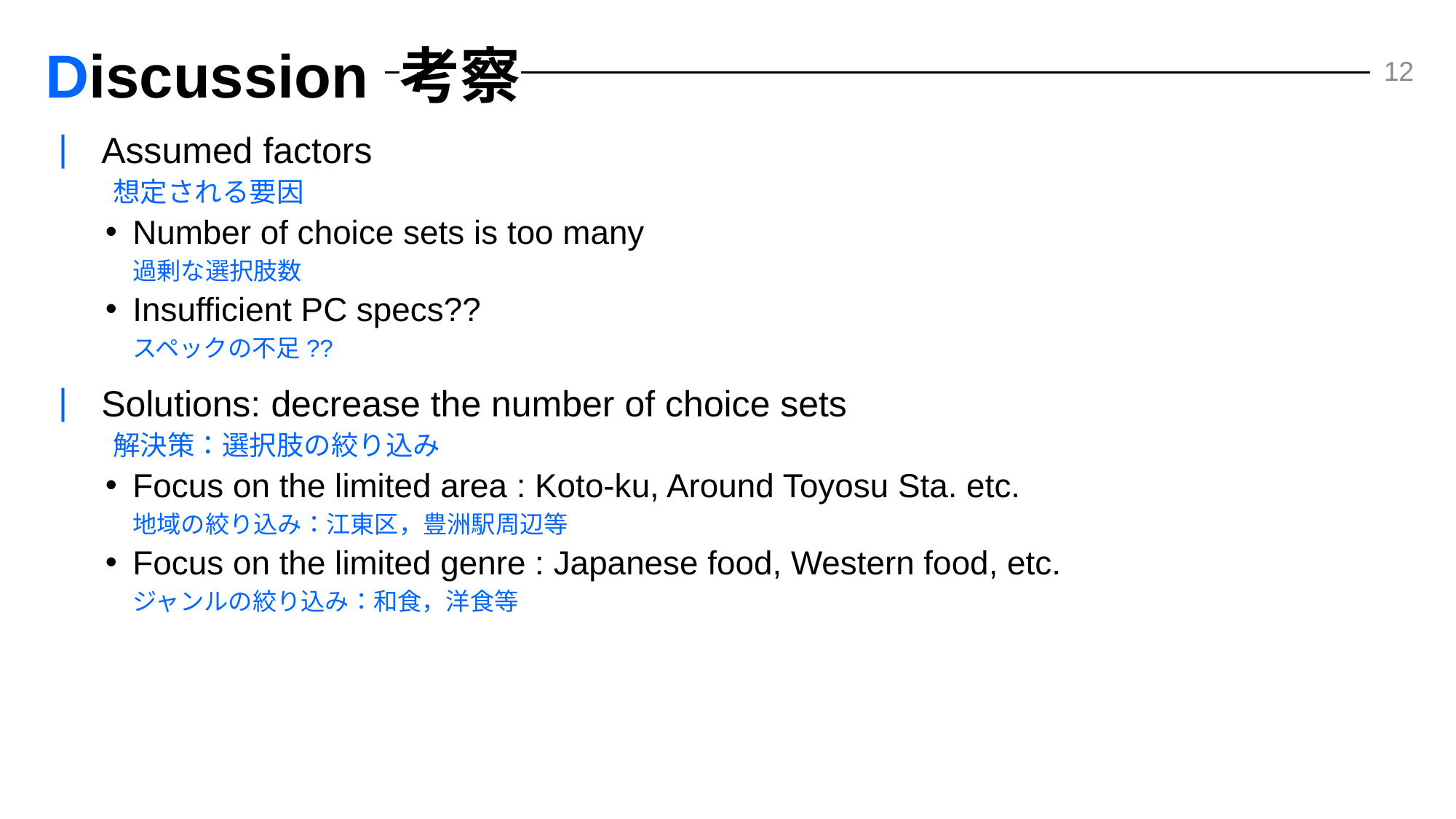

12
# Discussion 考察
Assumed factors
想定される要因
Number of choice sets is too many
過剰な選択肢数
Insufficient PC specs??
スペックの不足??
Solutions: decrease the number of choice sets
解決策：選択肢の絞り込み
Focus on the limited area : Koto-ku, Around Toyosu Sta. etc.
地域の絞り込み：江東区，豊洲駅周辺等
Focus on the limited genre : Japanese food, Western food, etc.
ジャンルの絞り込み：和食，洋食等
|  |
| --- |